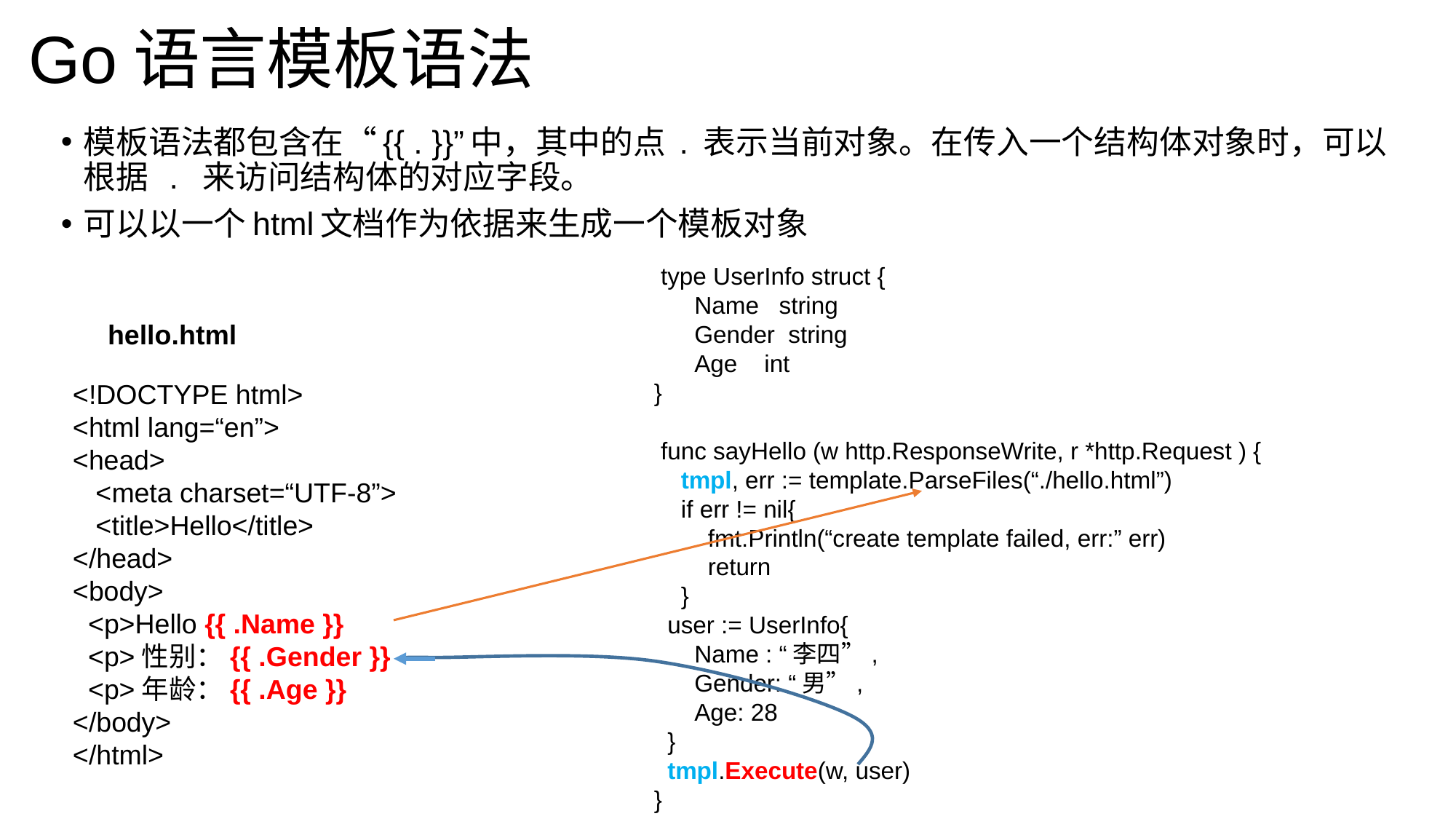

# Go语言模板语法
模板语法都包含在“{{ . }}”中，其中的点 . 表示当前对象。在传入一个结构体对象时，可以根据  .  来访问结构体的对应字段。
可以以一个html文档作为依据来生成一个模板对象
 type UserInfo struct {
      Name   string
      Gender  string
      Age    int
}

 func sayHello (w http.ResponseWrite, r *http.Request ) {
    tmpl, err := template.ParseFiles(“./hello.html”)
    if err != nil{
        fmt.Println(“create template failed, err:” err)
        return
    }
  user := UserInfo{
      Name : “李四”,
      Gender: “男”,
      Age: 28
  }
  tmpl.Execute(w, user)
}
 hello.html
<!DOCTYPE html>
<html lang=“en”>
<head>
   <meta charset=“UTF-8”>
   <title>Hello</title>
</head>
<body>
  <p>Hello {{ .Name }}
  <p>性别：{{ .Gender }}
  <p>年龄：{{ .Age }}
</body>
</html>